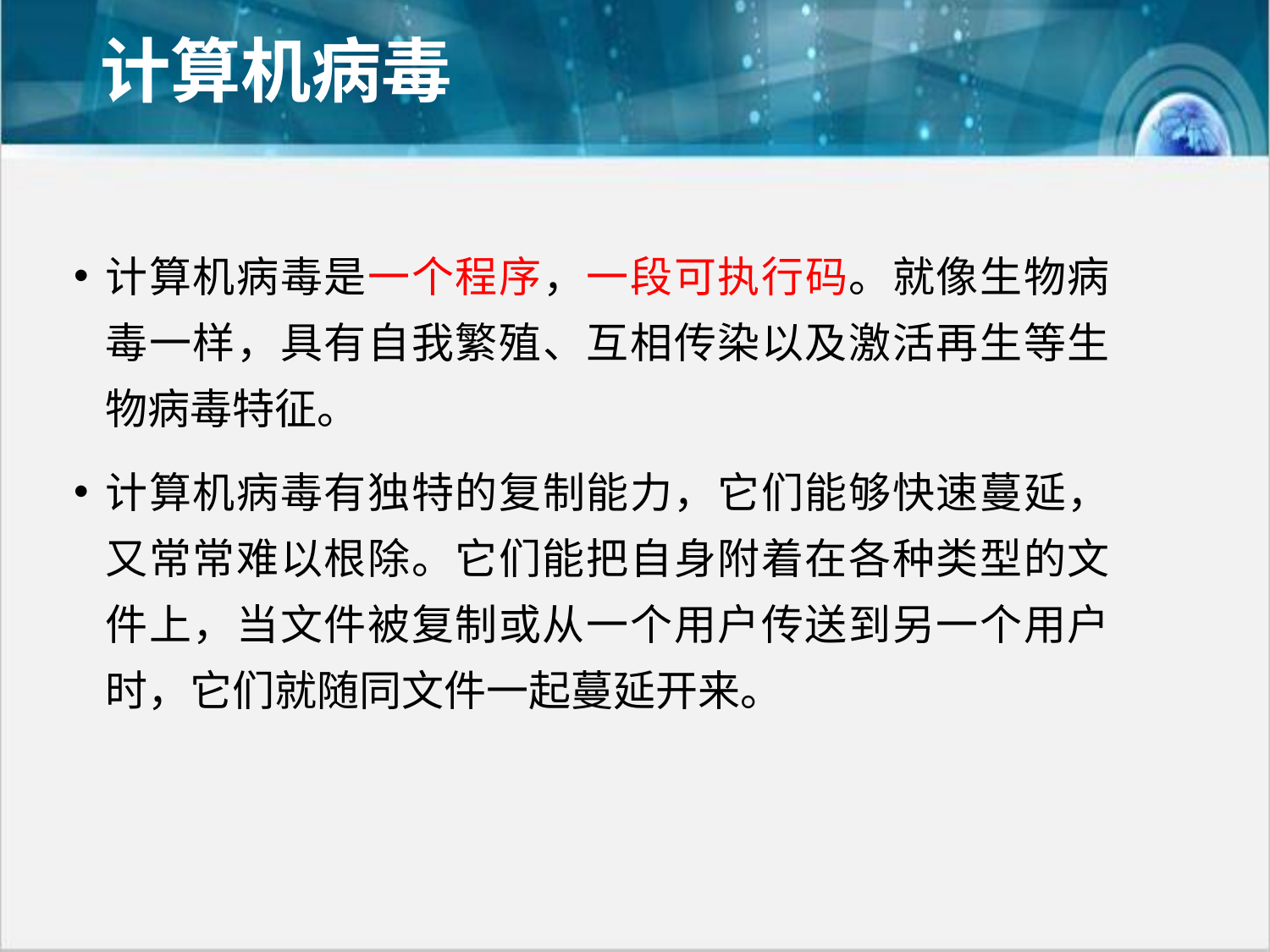

# 计算机病毒
计算机病毒是一个程序，一段可执行码。就像生物病毒一样，具有自我繁殖、互相传染以及激活再生等生物病毒特征。
计算机病毒有独特的复制能力，它们能够快速蔓延，又常常难以根除。它们能把自身附着在各种类型的文件上，当文件被复制或从一个用户传送到另一个用户时，它们就随同文件一起蔓延开来。